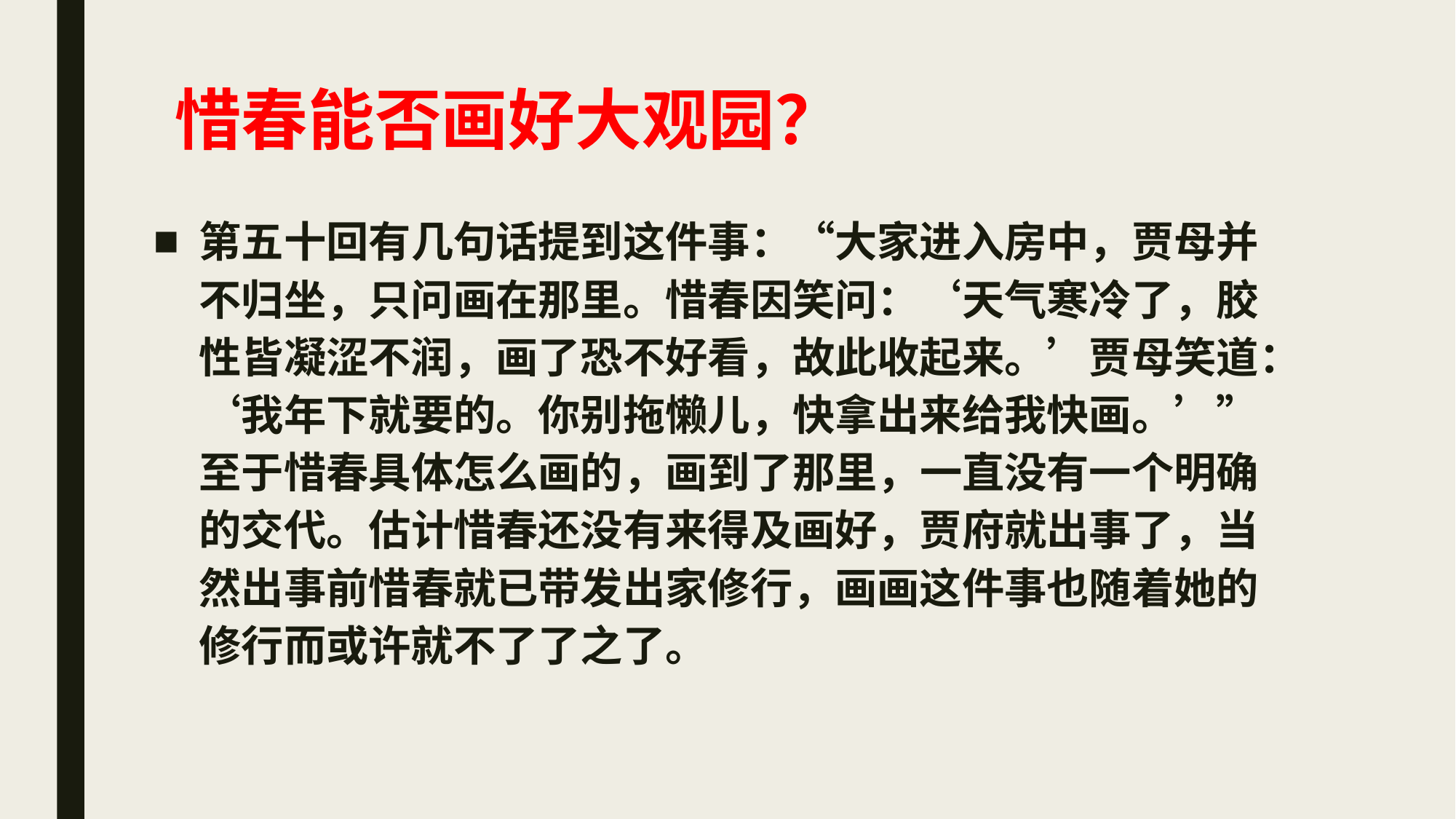

# 惜春能否画好大观园？
第五十回有几句话提到这件事：“大家进入房中，贾母并不归坐，只问画在那里。惜春因笑问：‘天气寒冷了，胶性皆凝涩不润，画了恐不好看，故此收起来。’贾母笑道：‘我年下就要的。你别拖懒儿，快拿出来给我快画。’”至于惜春具体怎么画的，画到了那里，一直没有一个明确的交代。估计惜春还没有来得及画好，贾府就出事了，当然出事前惜春就已带发出家修行，画画这件事也随着她的修行而或许就不了了之了。